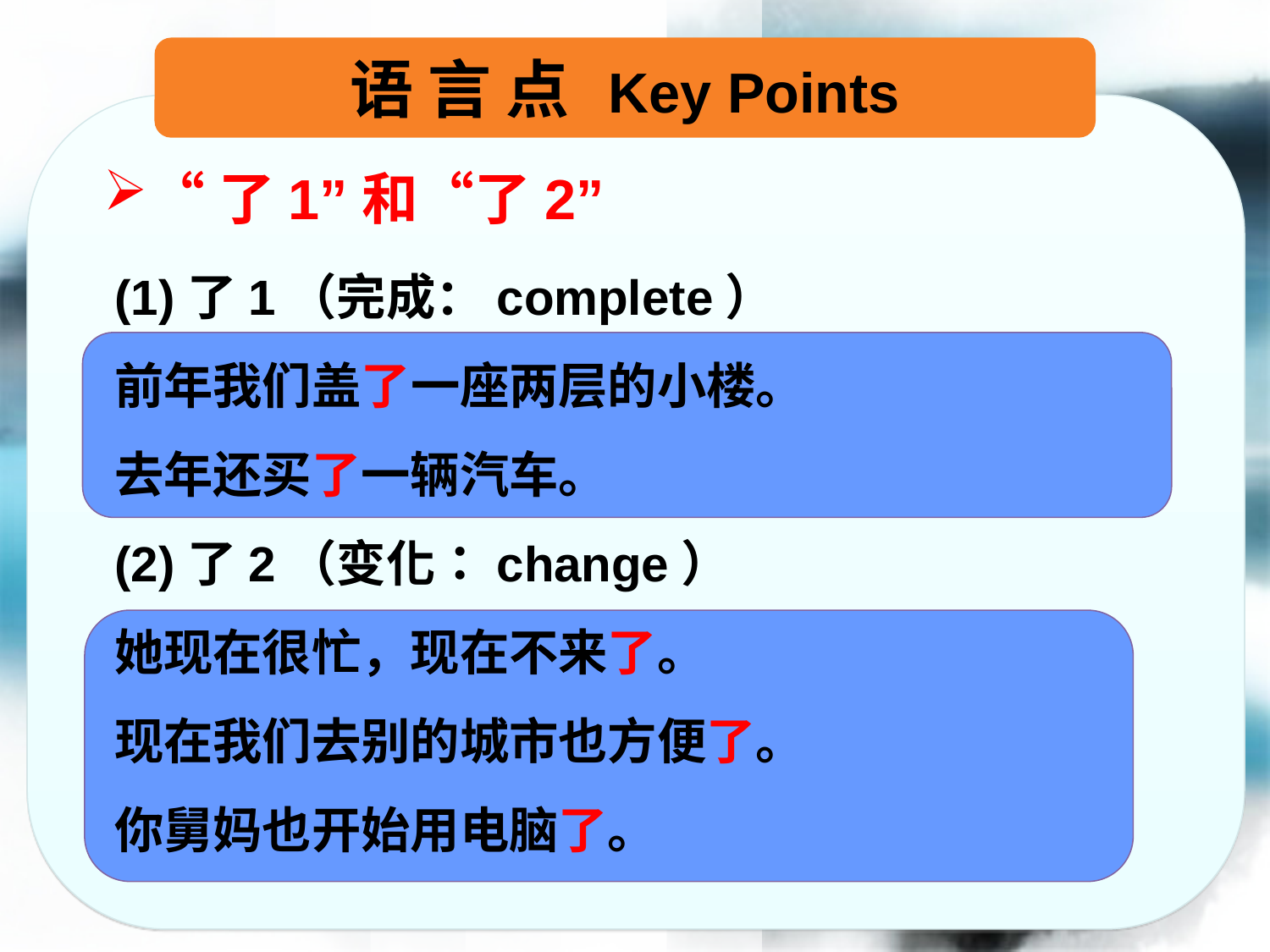

语 言 点  Key Points

“了1”和“了2”
(1)了1（完成：complete）
前年我们盖了一座两层的小楼。
去年还买了一辆汽车。
(2)了2（变化：change）
她现在很忙，现在不来了。
现在我们去别的城市也方便了。
你舅妈也开始用电脑了。